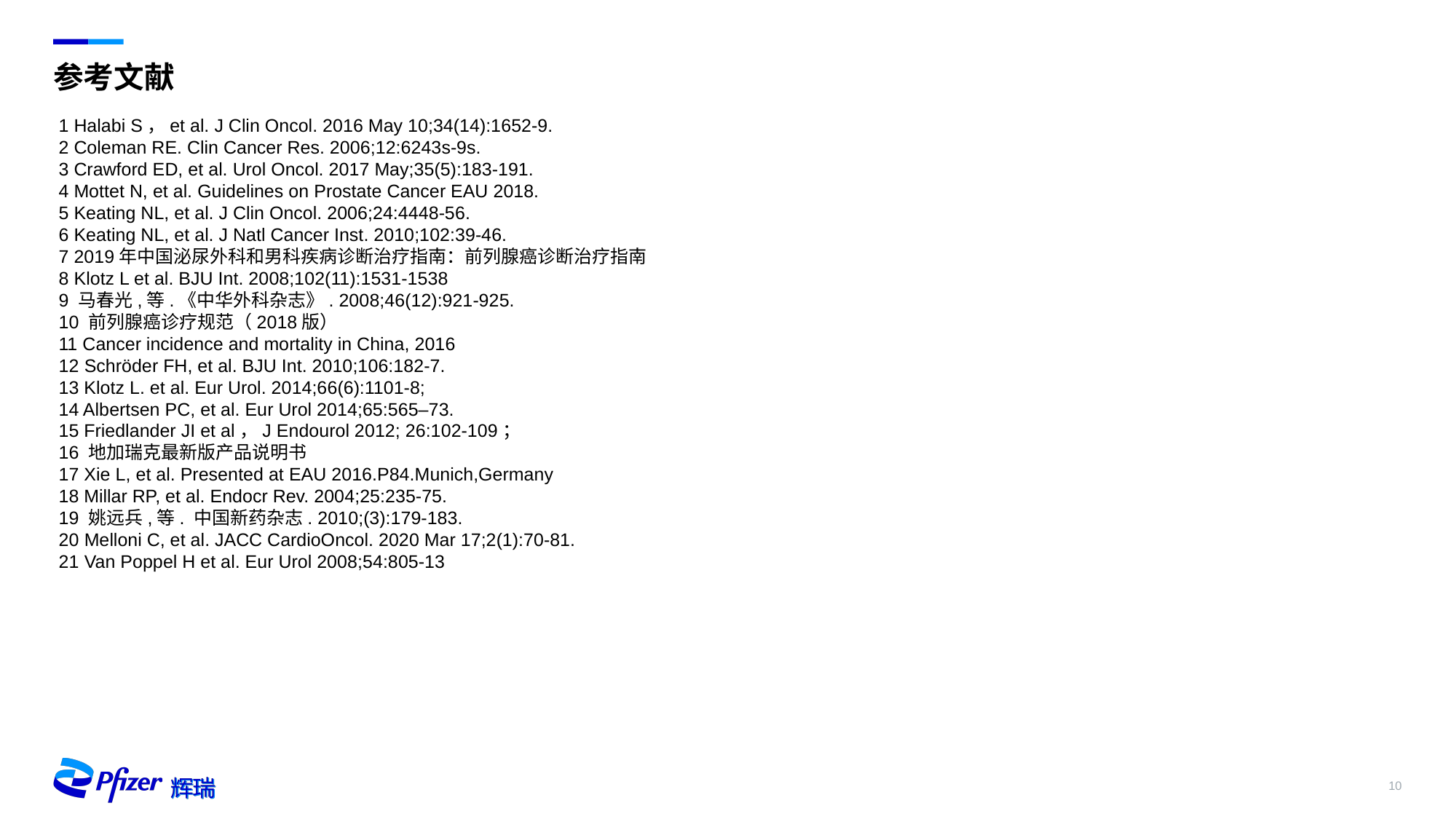

# 参考文献
1 Halabi S，et al. J Clin Oncol. 2016 May 10;34(14):1652-9.
2 Coleman RE. Clin Cancer Res. 2006;12:6243s-9s.
3 Crawford ED, et al. Urol Oncol. 2017 May;35(5):183-191.
4 Mottet N, et al. Guidelines on Prostate Cancer EAU 2018.
5 Keating NL, et al. J Clin Oncol. 2006;24:4448-56.
6 Keating NL, et al. J Natl Cancer Inst. 2010;102:39-46.
7 2019年中国泌尿外科和男科疾病诊断治疗指南：前列腺癌诊断治疗指南
8 Klotz L et al. BJU Int. 2008;102(11):1531-1538
9 马春光,等.《中华外科杂志》. 2008;46(12):921-925.
10 前列腺癌诊疗规范（2018版）
11 Cancer incidence and mortality in China, 2016
12 Schröder FH, et al. BJU Int. 2010;106:182-7.
13 Klotz L. et al. Eur Urol. 2014;66(6):1101-8;
14 Albertsen PC, et al. Eur Urol 2014;65:565–73.
15 Friedlander JI et al，J Endourol 2012; 26:102-109；
16 地加瑞克最新版产品说明书
17 Xie L, et al. Presented at EAU 2016.P84.Munich,Germany
18 Millar RP, et al. Endocr Rev. 2004;25:235-75.
19 姚远兵,等. 中国新药杂志. 2010;(3):179-183.
20 Melloni C, et al. JACC CardioOncol. 2020 Mar 17;2(1):70-81.
21 Van Poppel H et al. Eur Urol 2008;54:805-13